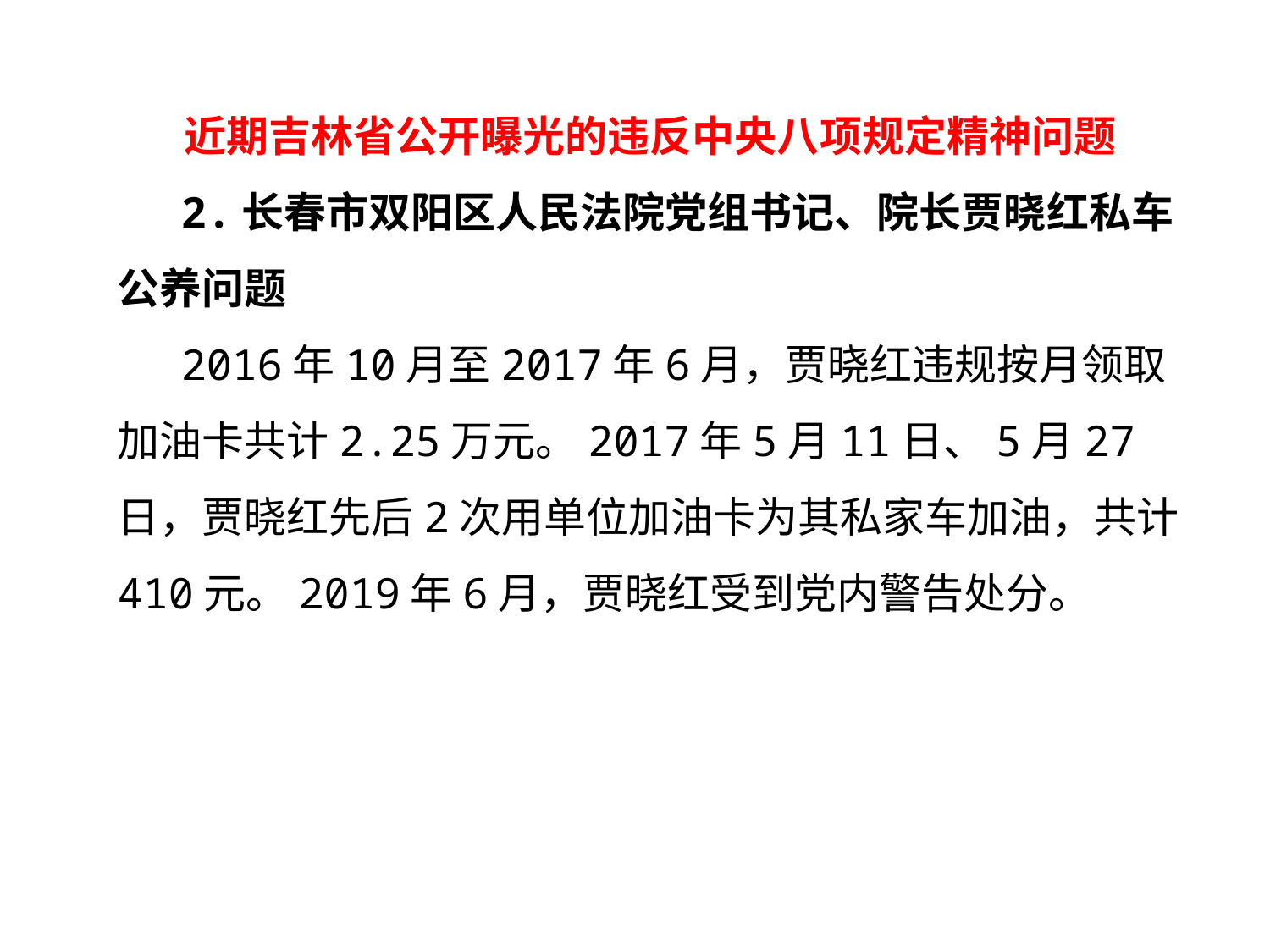

近期吉林省公开曝光的违反中央八项规定精神问题
2.长春市双阳区人民法院党组书记、院长贾晓红私车公养问题
2016年10月至2017年6月，贾晓红违规按月领取加油卡共计2.25万元。2017年5月11日、5月27日，贾晓红先后2次用单位加油卡为其私家车加油，共计410元。2019年6月，贾晓红受到党内警告处分。